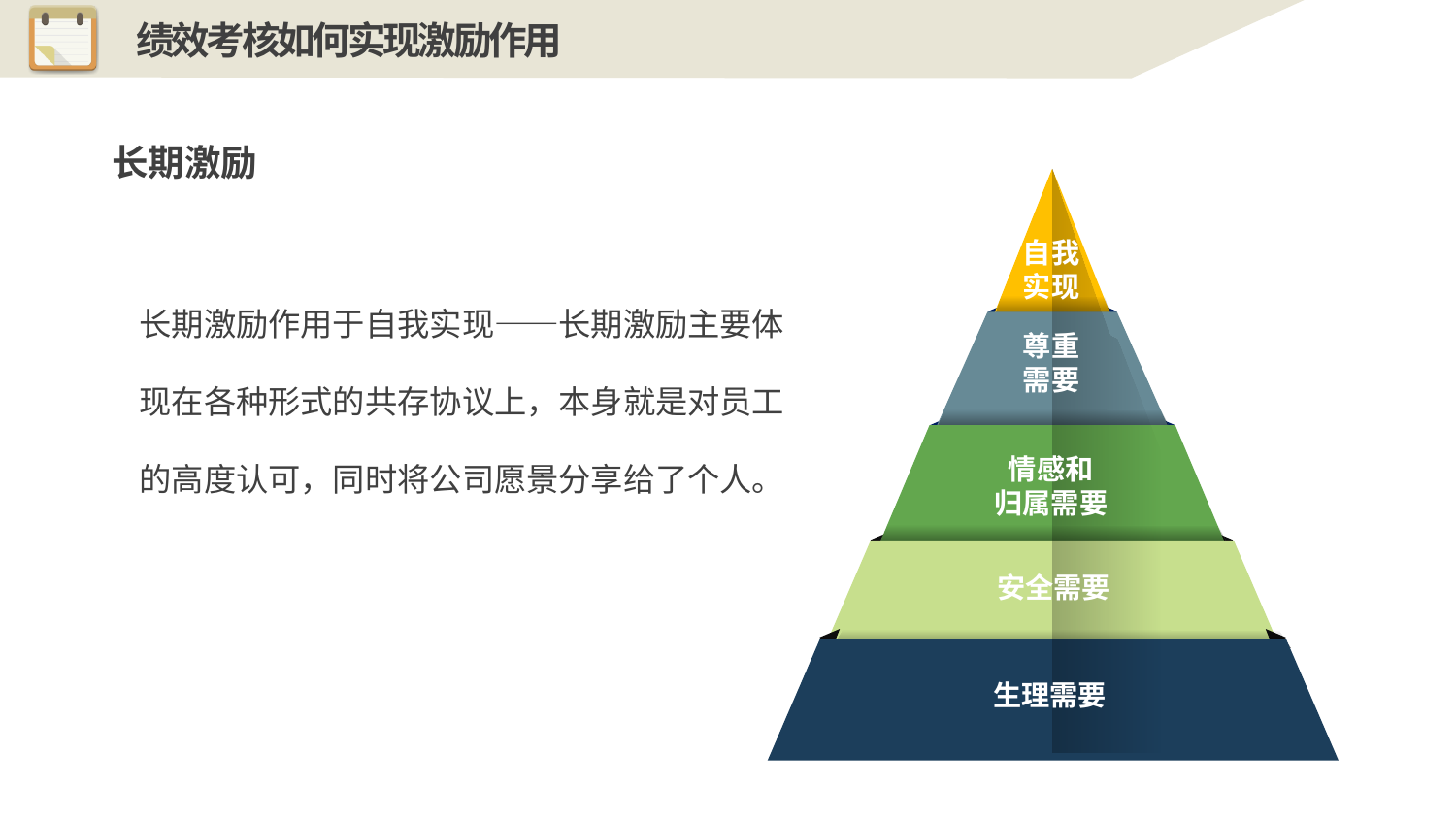

绩效考核如何实现激励作用
长期激励

自我
实现

尊重需要

情感和
归属需要

安全需要

生理需要
长期激励作用于自我实现——长期激励主要体现在各种形式的共存协议上，本身就是对员工的高度认可，同时将公司愿景分享给了个人。